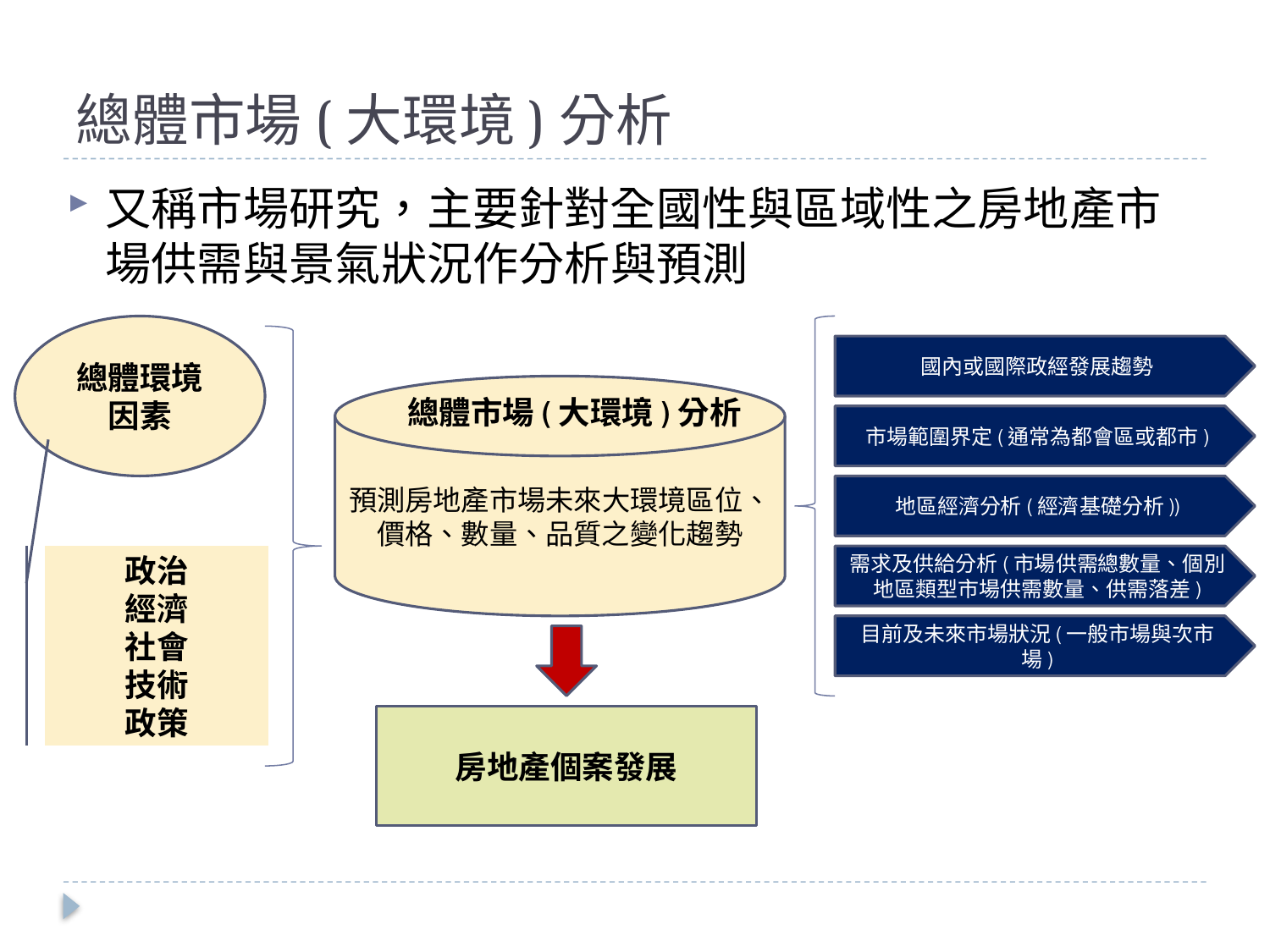

# 總體市場(大環境)分析
又稱市場研究，主要針對全國性與區域性之房地產市場供需與景氣狀況作分析與預測

總體環境因素

國內或國際政經發展趨勢
市場範圍界定(通常為都會區或都市)
地區經濟分析(經濟基礎分析))
需求及供給分析(市場供需總數量、個別地區類型市場供需數量、供需落差)
目前及未來市場狀況(一般市場與次市場)
預測房地產市場未來大環境區位、價格、數量、品質之變化趨勢
總體市場(大環境)分析
政治
經濟
社會
技術
政策

房地產個案發展